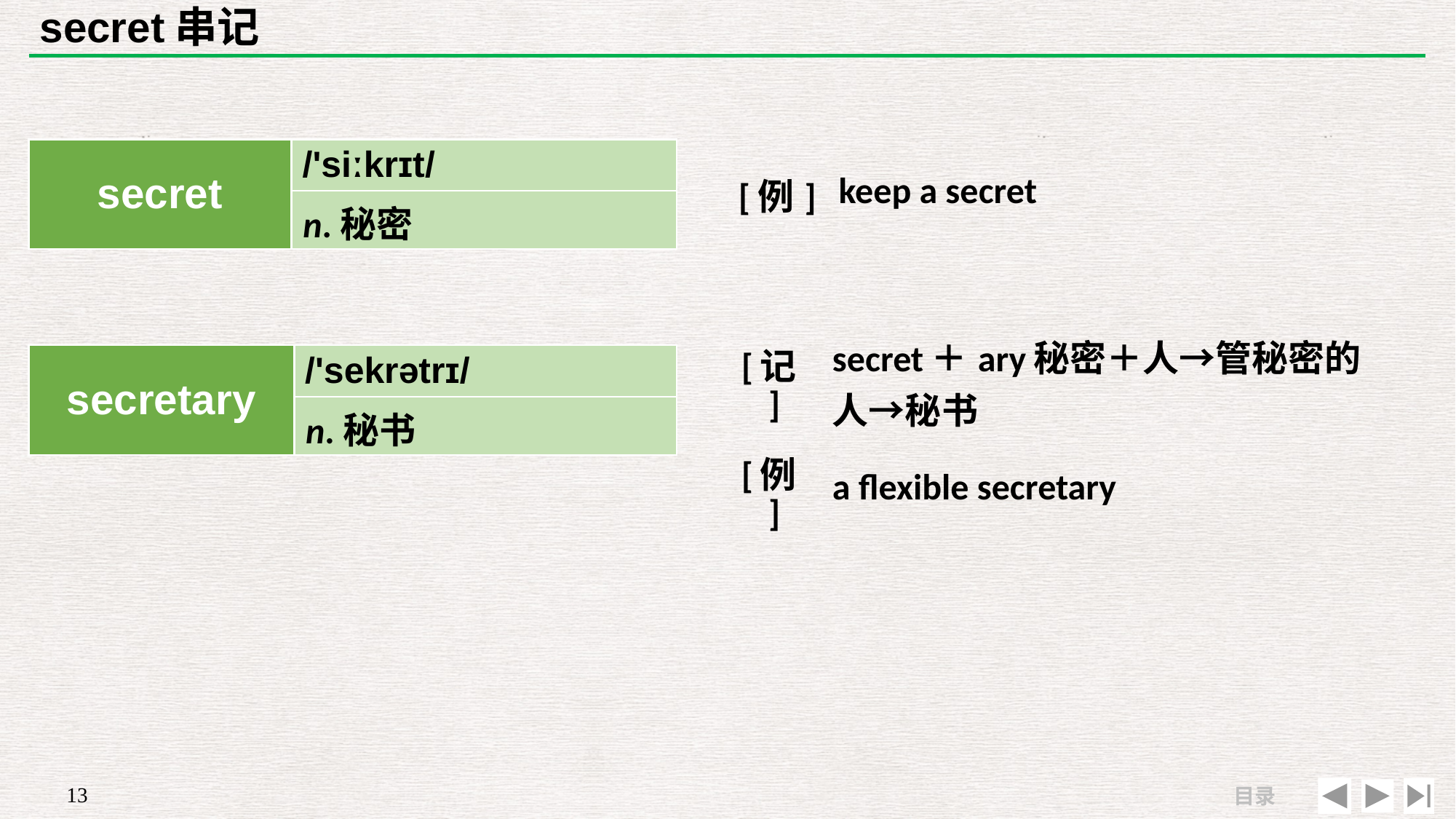

# secret串记

|  |  |
| --- | --- |
| [例] | keep a secret |
| secret | /'siːkrɪt/ |
| --- | --- |
|  |  |
n.秘密
| [记] | secret＋ary秘密＋人→管秘密的人→秘书 |
| --- | --- |
| [例] | a flexible secretary |
| secretary | /'sekrətrɪ/ |
| --- | --- |
|  |  |
n.秘书